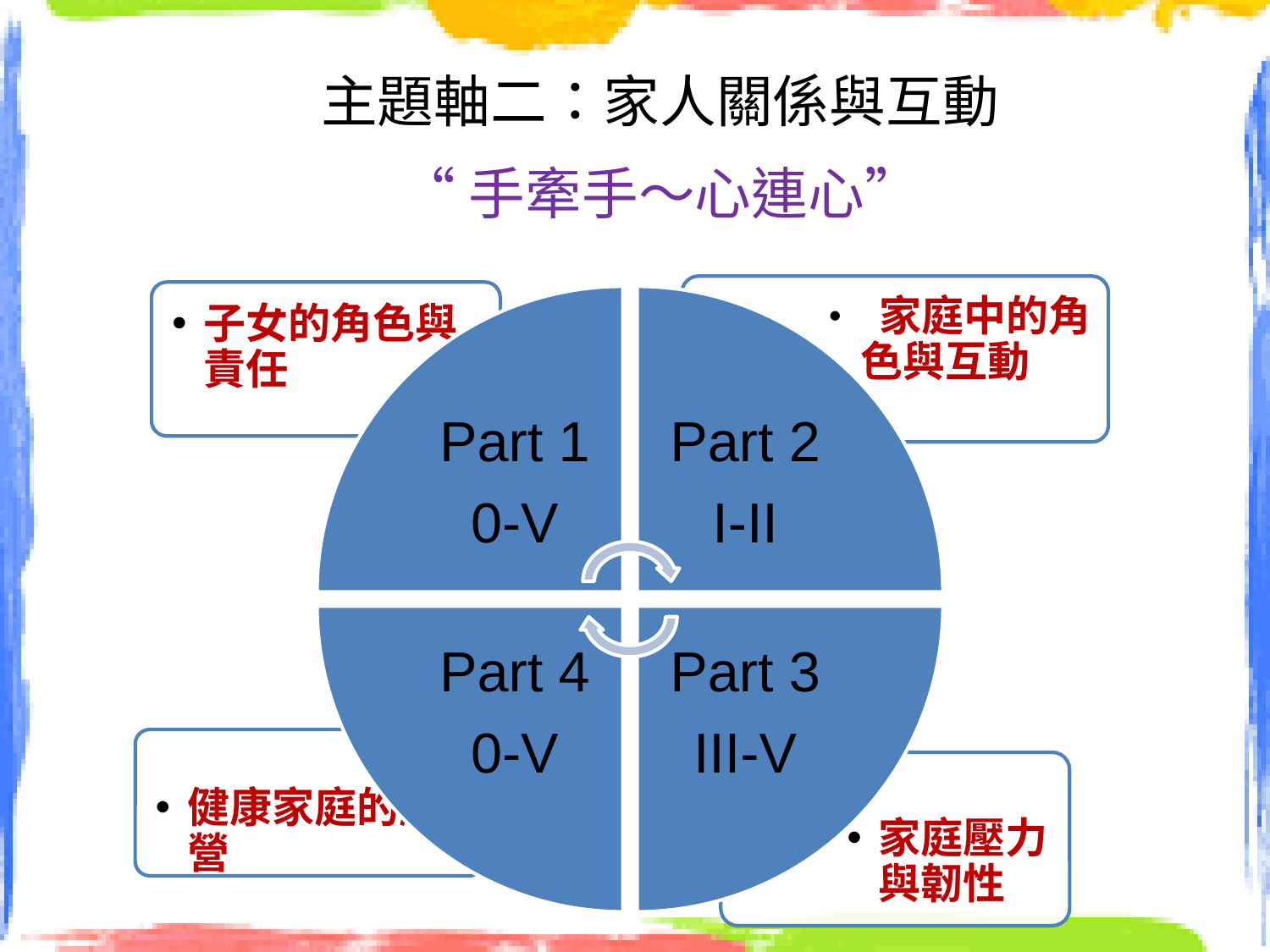

主題軸二：家人關係與互動
“手牽手～心連心”
家庭壓力與韌性
健康家庭的經營
 家庭中的角色與互動
子女的角色與責任
Part 1
0-V
Part 2
I-II
Part 3
III-V
Part 4
0-V